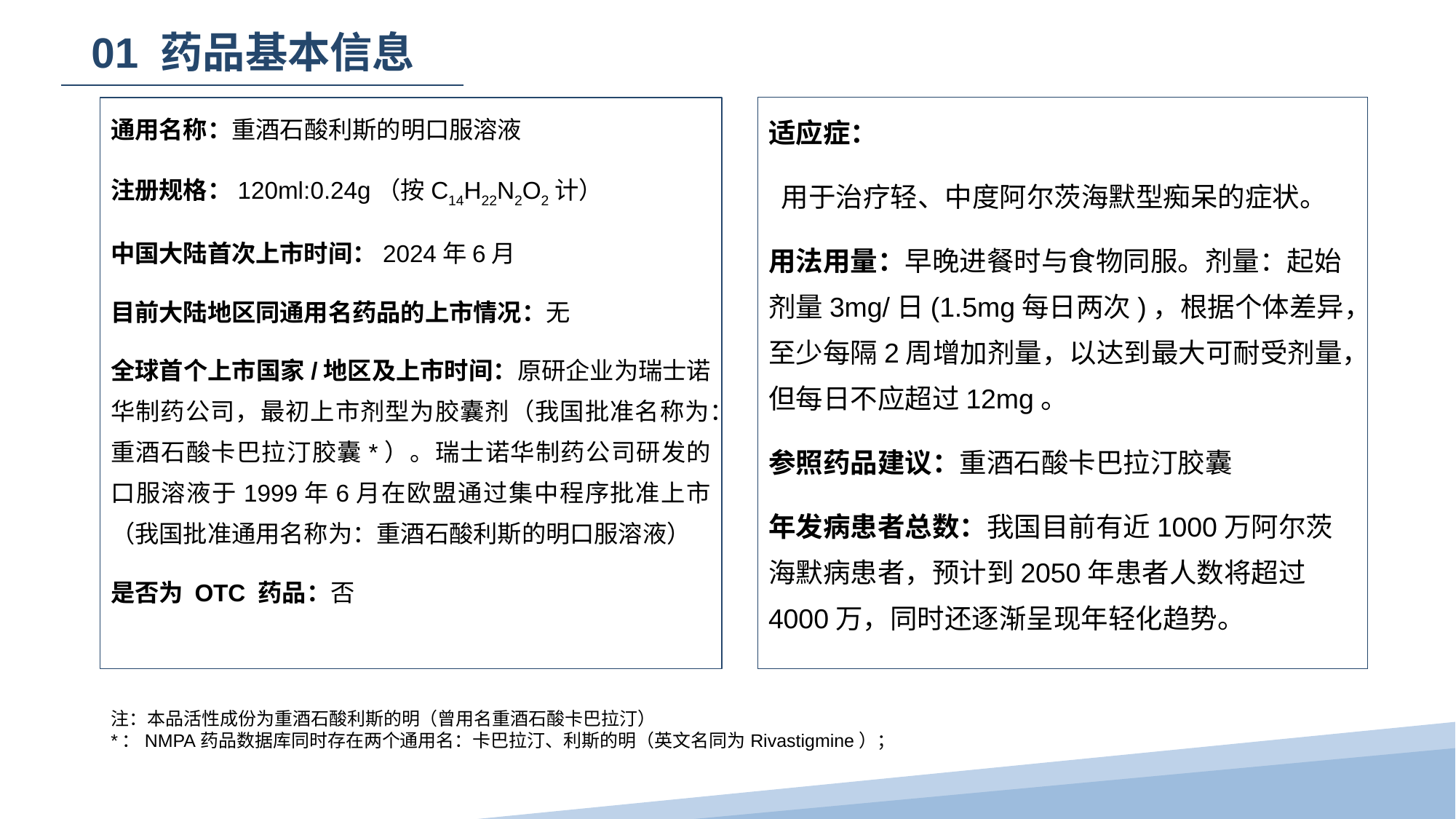

01 药品基本信息
通用名称：重酒石酸利斯的明口服溶液
注册规格：120ml:0.24g（按C14H22N2O2计）
中国大陆首次上市时间：2024年6月
目前大陆地区同通用名药品的上市情况：无
全球首个上市国家/地区及上市时间：原研企业为瑞士诺华制药公司，最初上市剂型为胶囊剂（我国批准名称为：重酒石酸卡巴拉汀胶囊*）。瑞士诺华制药公司研发的口服溶液于1999年6月在欧盟通过集中程序批准上市（我国批准通用名称为：重酒石酸利斯的明口服溶液）
是否为 OTC 药品：否
适应症：
 用于治疗轻、中度阿尔茨海默型痴呆的症状。
用法用量：早晚进餐时与食物同服。剂量：起始剂量3mg/日(1.5mg每日两次)，根据个体差异，至少每隔2周增加剂量，以达到最大可耐受剂量，但每日不应超过12mg。
参照药品建议：重酒石酸卡巴拉汀胶囊
年发病患者总数：我国目前有近1000万阿尔茨海默病患者，预计到2050年患者人数将超过4000万，同时还逐渐呈现年轻化趋势。

注：本品活性成份为重酒石酸利斯的明（曾用名重酒石酸卡巴拉汀）
*：NMPA药品数据库同时存在两个通用名：卡巴拉汀、利斯的明（英文名同为Rivastigmine）；